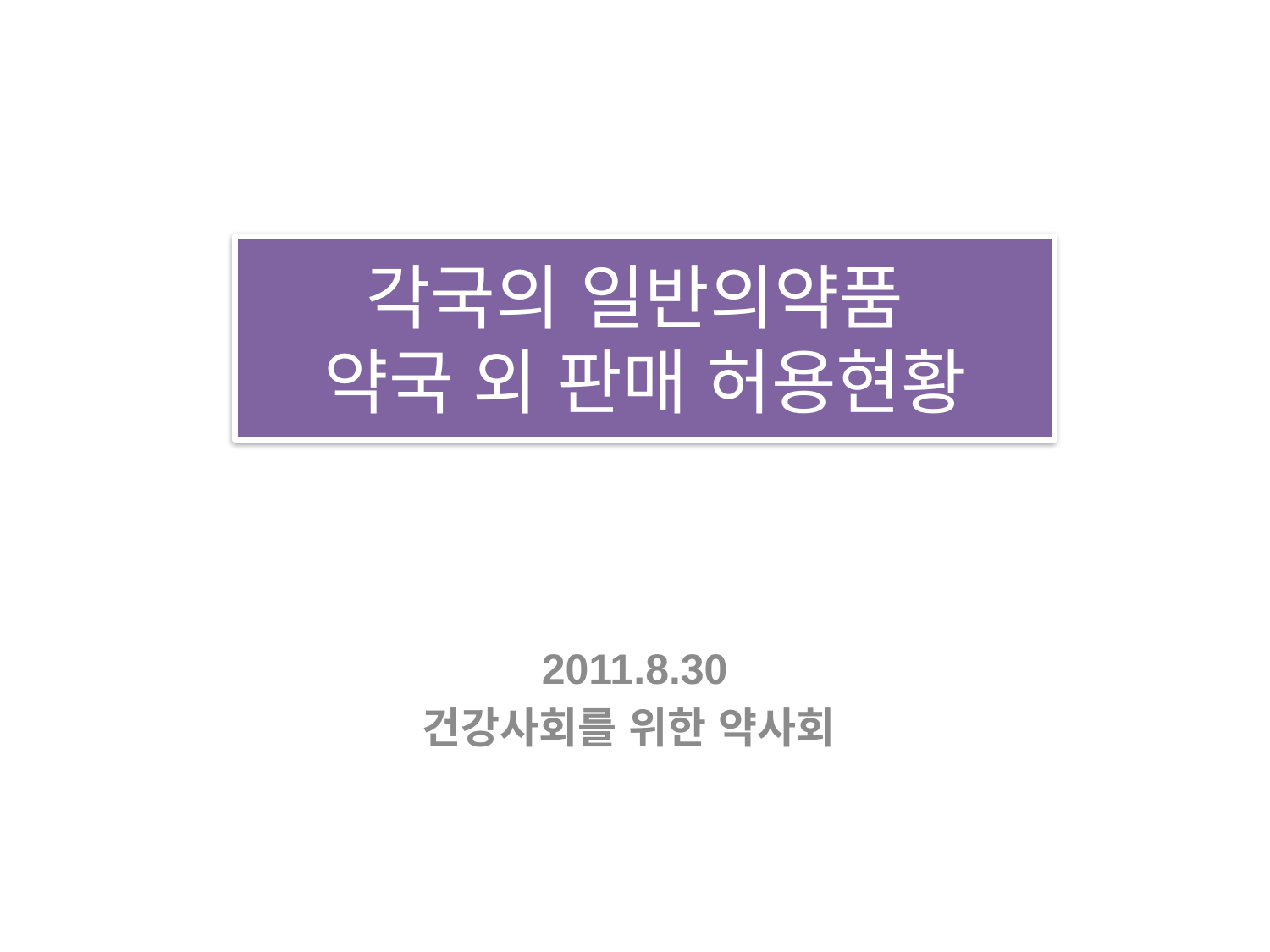

# 각국의 일반의약품 약국 외 판매 허용현황
2011.8.30
건강사회를 위한 약사회